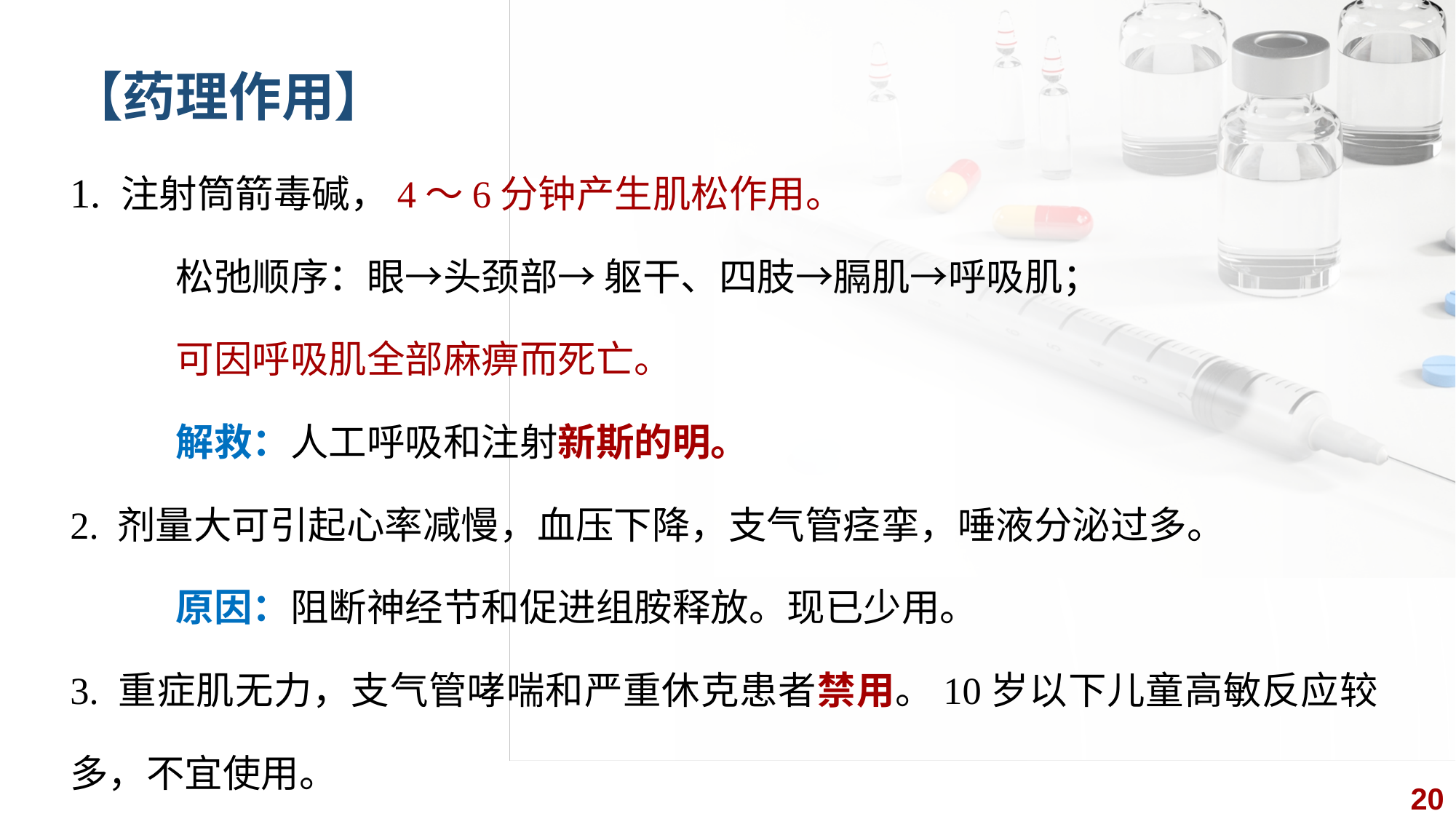

【药理作用】
1. 注射筒箭毒碱，4～6分钟产生肌松作用。
	松弛顺序：眼→头颈部→ 躯干、四肢→膈肌→呼吸肌；
	可因呼吸肌全部麻痹而死亡。
	解救：人工呼吸和注射新斯的明。
2. 剂量大可引起心率减慢，血压下降，支气管痉挛，唾液分泌过多。
	原因：阻断神经节和促进组胺释放。现已少用。
3. 重症肌无力，支气管哮喘和严重休克患者禁用。10岁以下儿童高敏反应较多，不宜使用。

20